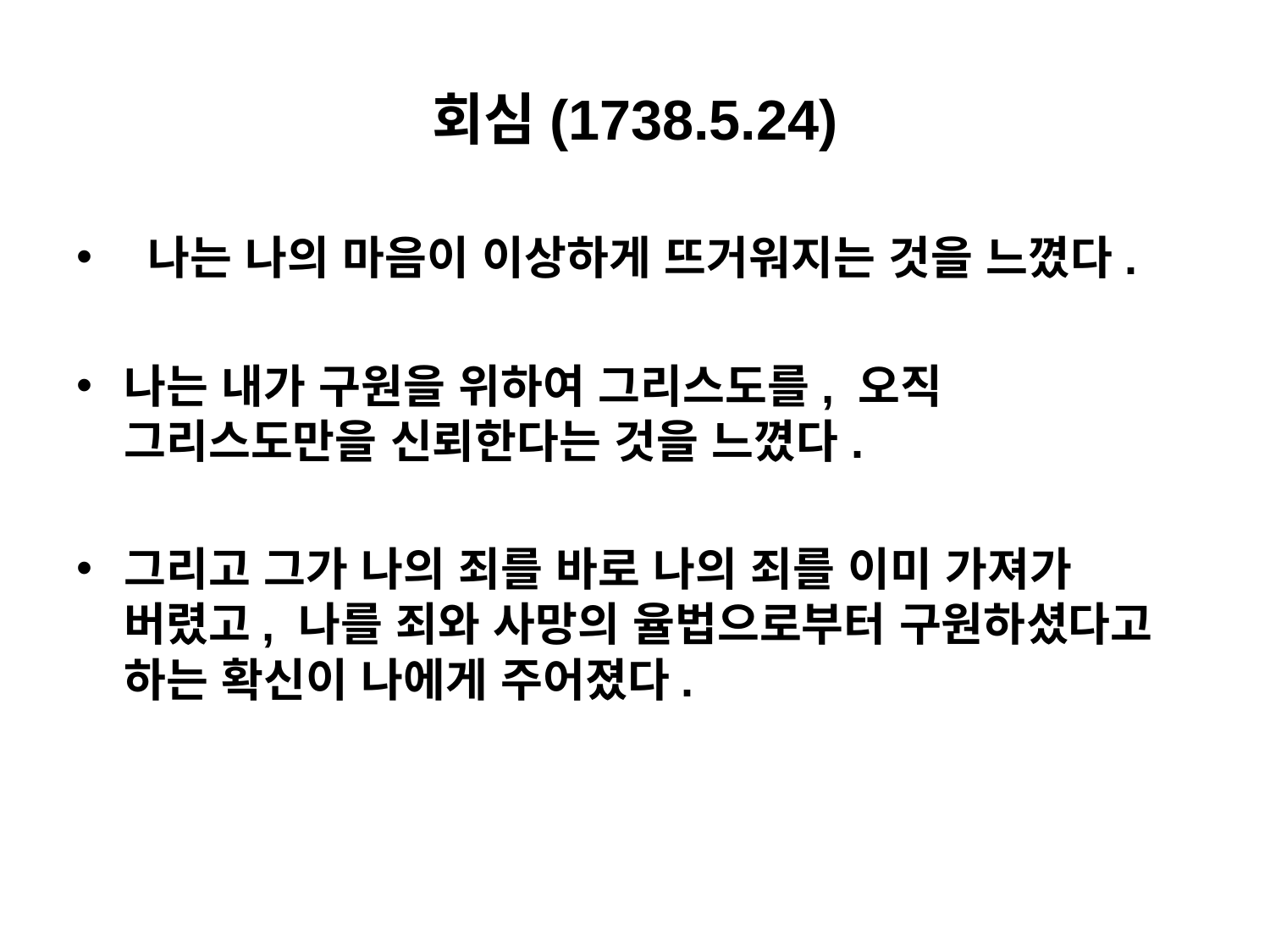

# 회심(1738.5.24)
 나는 나의 마음이 이상하게 뜨거워지는 것을 느꼈다.

나는 내가 구원을 위하여 그리스도를, 오직 그리스도만을 신뢰한다는 것을 느꼈다.

그리고 그가 나의 죄를 바로 나의 죄를 이미 가져가 버렸고, 나를 죄와 사망의 율법으로부터 구원하셨다고 하는 확신이 나에게 주어졌다.